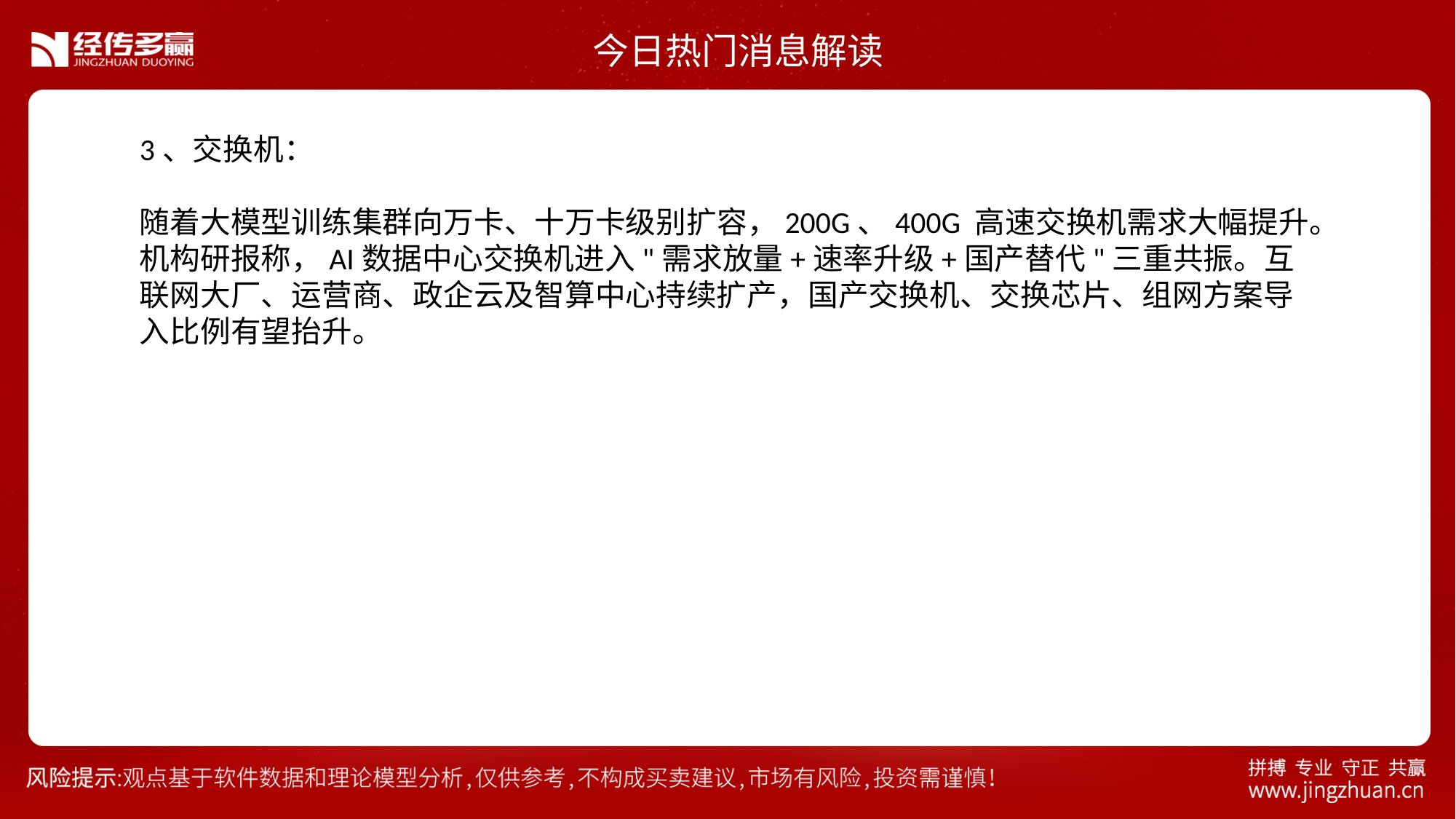

今日热门消息解读
3、交换机：

随着大模型训练集群向万卡、十万卡级别扩容，200G、400G 高速交换机需求大幅提升。机构研报称，AI数据中心交换机进入"需求放量+速率升级+国产替代"三重共振。互联网大厂、运营商、政企云及智算中心持续扩产，国产交换机、交换芯片、组网方案导入比例有望抬升。